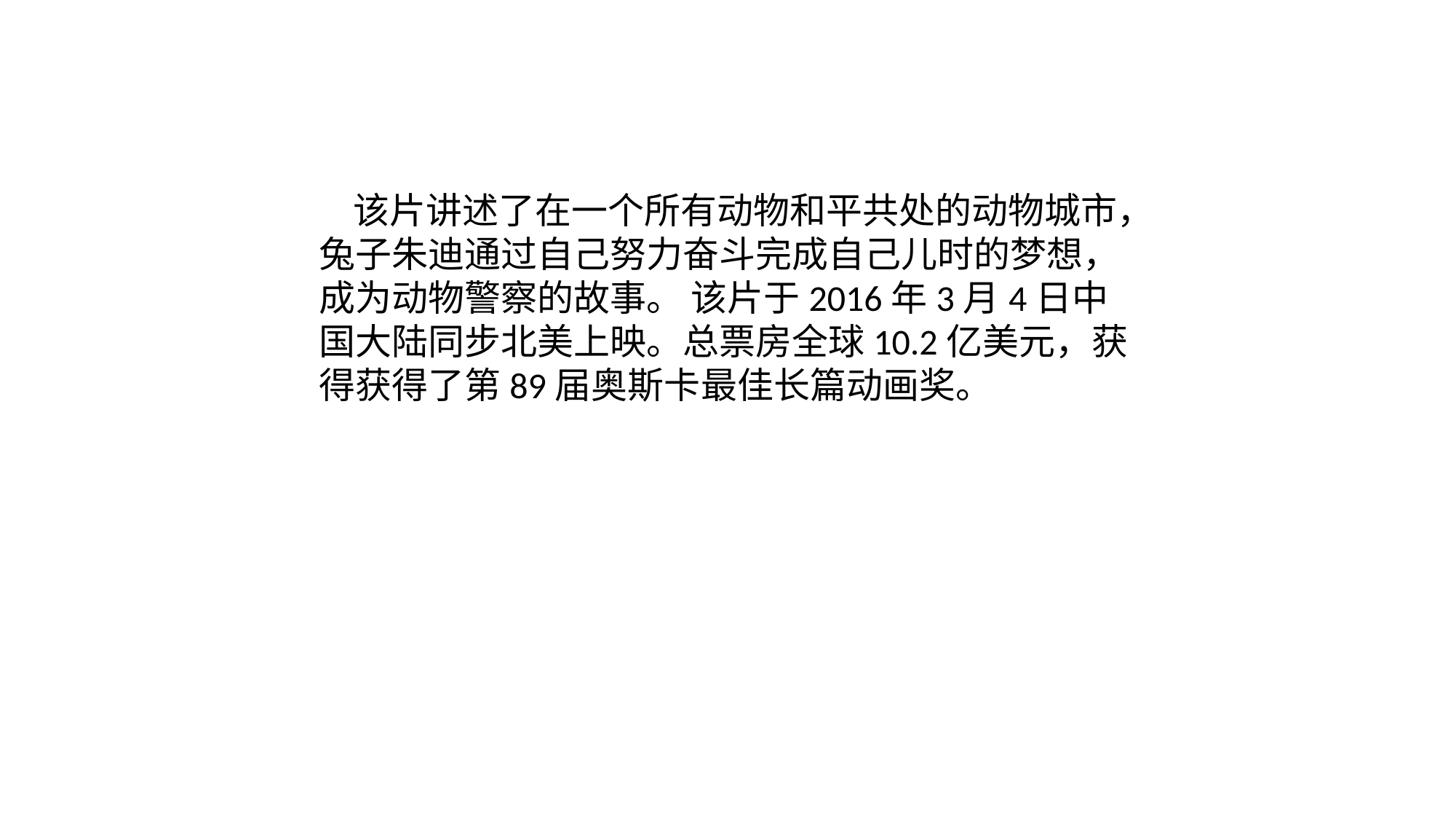

该片讲述了在一个所有动物和平共处的动物城市，兔子朱迪通过自己努力奋斗完成自己儿时的梦想，成为动物警察的故事。 该片于2016年3月4日中国大陆同步北美上映。总票房全球10.2亿美元，获得获得了第89届奥斯卡最佳长篇动画奖。